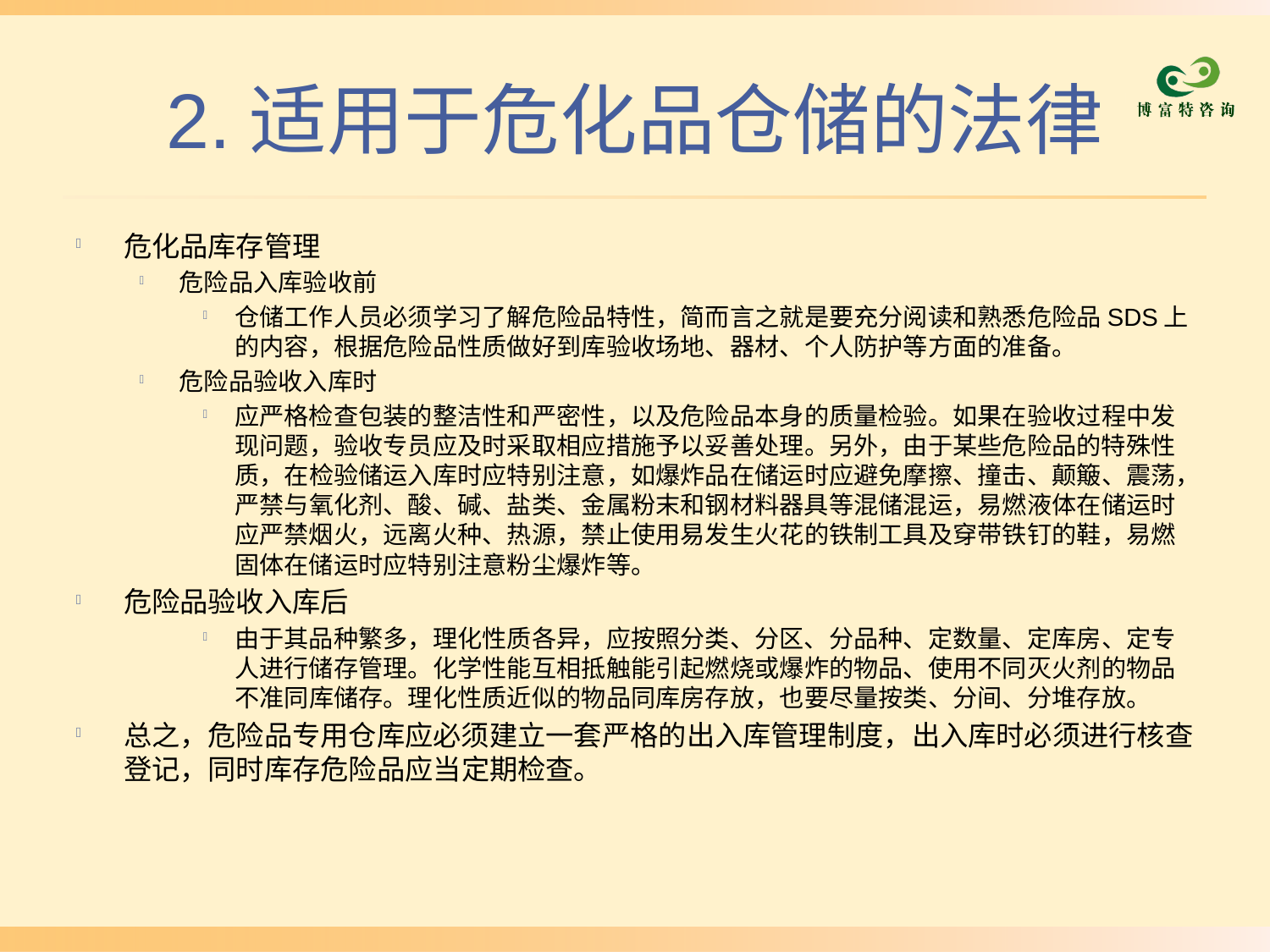

# 2.适用于危化品仓储的法律
危化品库存管理
危险品入库验收前
仓储工作人员必须学习了解危险品特性，简而言之就是要充分阅读和熟悉危险品SDS上的内容，根据危险品性质做好到库验收场地、器材、个人防护等方面的准备。
危险品验收入库时
应严格检查包装的整洁性和严密性，以及危险品本身的质量检验。如果在验收过程中发现问题，验收专员应及时采取相应措施予以妥善处理。另外，由于某些危险品的特殊性质，在检验储运入库时应特别注意，如爆炸品在储运时应避免摩擦、撞击、颠簸、震荡，严禁与氧化剂、酸、碱、盐类、金属粉末和钢材料器具等混储混运，易燃液体在储运时应严禁烟火，远离火种、热源，禁止使用易发生火花的铁制工具及穿带铁钉的鞋，易燃固体在储运时应特别注意粉尘爆炸等。
危险品验收入库后
由于其品种繁多，理化性质各异，应按照分类、分区、分品种、定数量、定库房、定专人进行储存管理。化学性能互相抵触能引起燃烧或爆炸的物品、使用不同灭火剂的物品不准同库储存。理化性质近似的物品同库房存放，也要尽量按类、分间、分堆存放。
总之，危险品专用仓库应必须建立一套严格的出入库管理制度，出入库时必须进行核查登记，同时库存危险品应当定期检查。